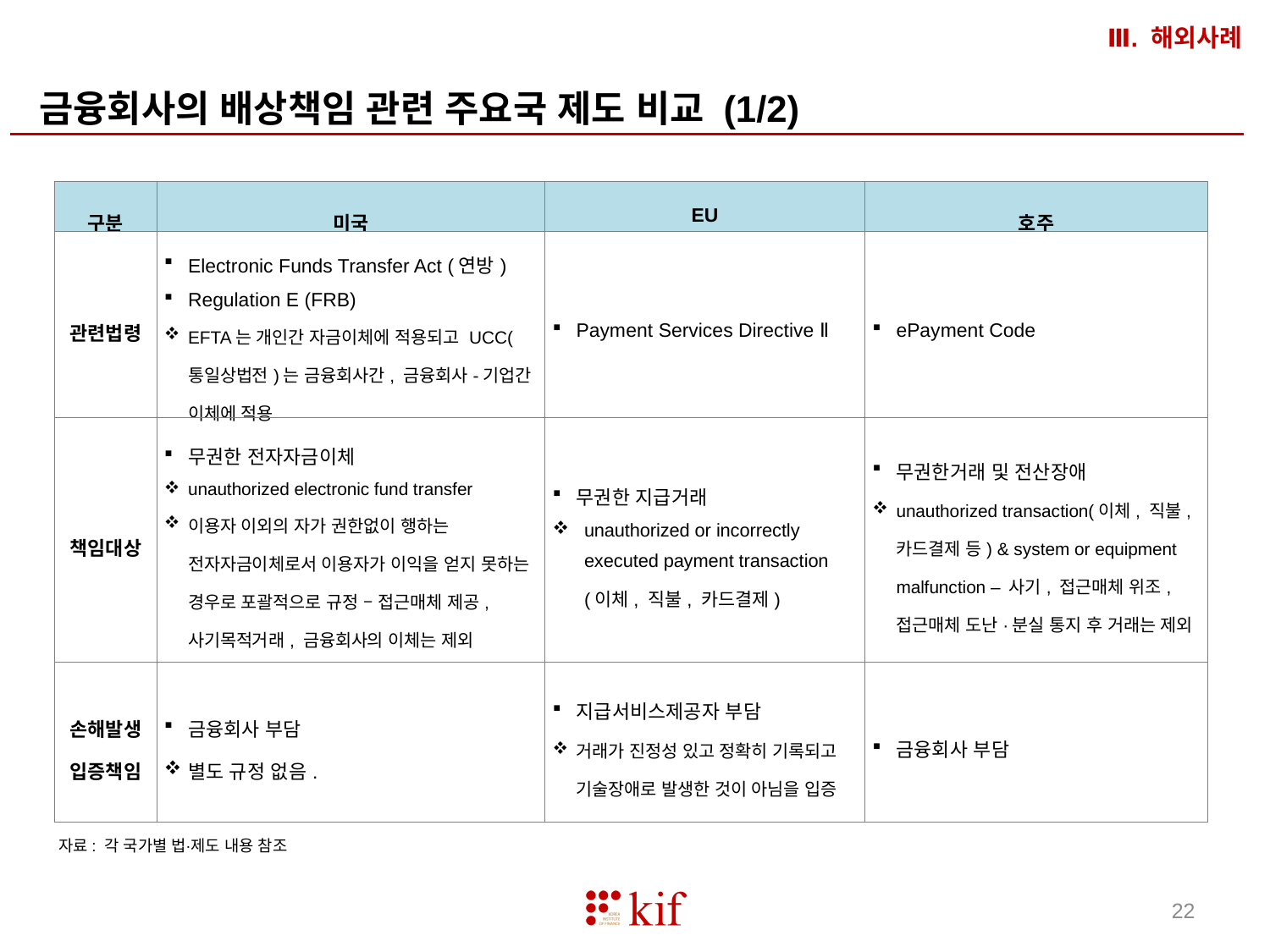

Ⅲ. 해외사례
금융회사의 배상책임 관련 주요국 제도 비교 (1/2)
| 구분 | 미국 | EU | 호주 |
| --- | --- | --- | --- |
| 관련법령 | Electronic Funds Transfer Act (연방) Regulation E (FRB) EFTA는 개인간 자금이체에 적용되고 UCC(통일상법전)는 금융회사간, 금융회사-기업간 이체에 적용 | Payment Services Directive Ⅱ | ePayment Code |
| 책임대상 | 무권한 전자자금이체 unauthorized electronic fund transfer 이용자 이외의 자가 권한없이 행하는 전자자금이체로서 이용자가 이익을 얻지 못하는 경우로 포괄적으로 규정 – 접근매체 제공, 사기목적거래, 금융회사의 이체는 제외 | 무권한 지급거래 unauthorized or incorrectly executed payment transaction (이체, 직불, 카드결제) | 무권한거래 및 전산장애 unauthorized transaction(이체, 직불, 카드결제 등) & system or equipment malfunction – 사기, 접근매체 위조, 접근매체 도난·분실 통지 후 거래는 제외 |
| 손해발생 입증책임 | 금융회사 부담 별도 규정 없음. | 지급서비스제공자 부담 거래가 진정성 있고 정확히 기록되고 기술장애로 발생한 것이 아님을 입증 | 금융회사 부담 |
자료: 각 국가별 법∙제도 내용 참조
22